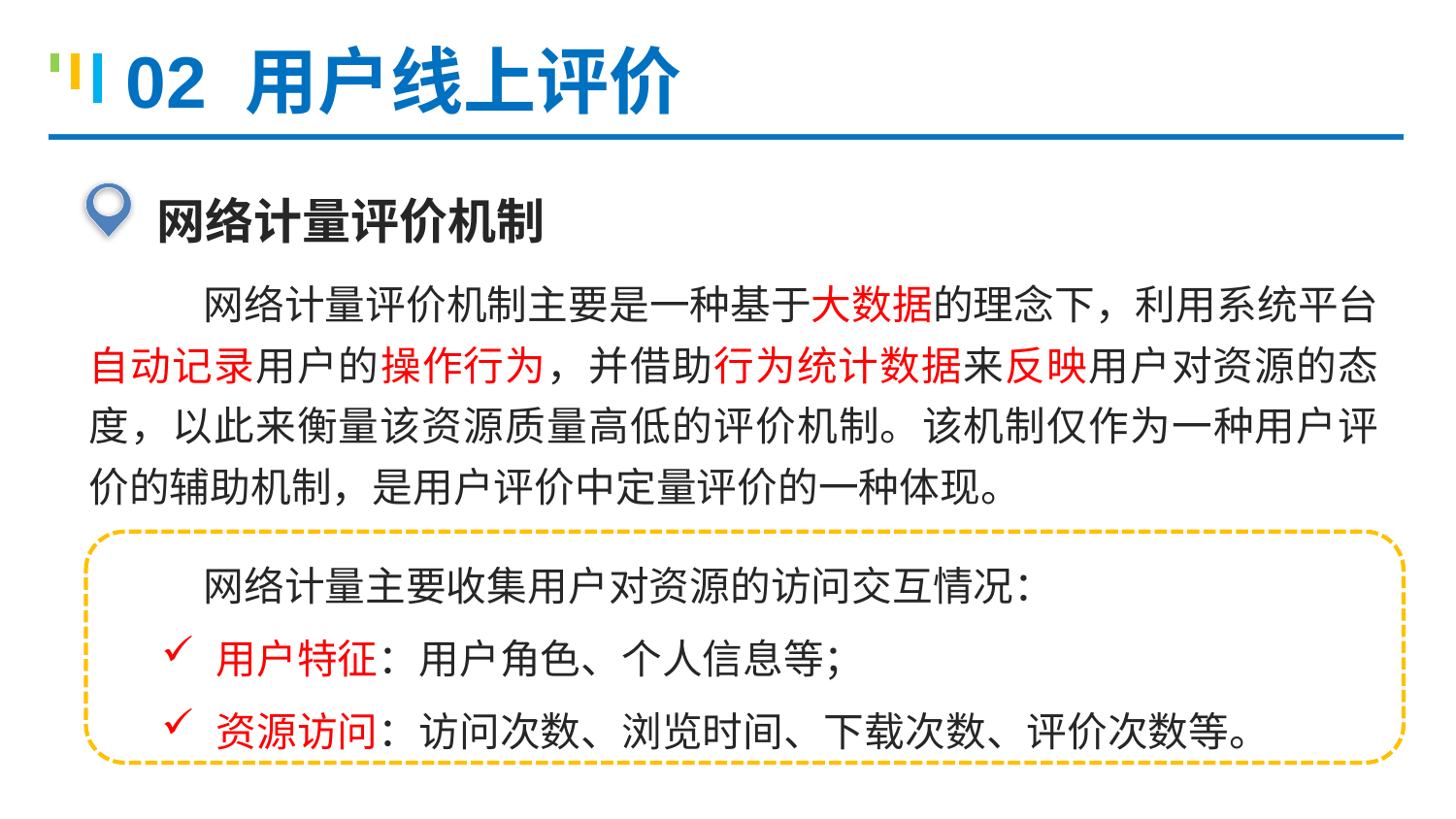

02 用户线上评价

  网络计量评价机制

网络计量评价机制主要是一种基于大数据的理念下，利用系统平台自动记录用户的操作行为，并借助行为统计数据来反映用户对资源的态度，以此来衡量该资源质量高低的评价机制。该机制仅作为一种用户评价的辅助机制，是用户评价中定量评价的一种体现。
网络计量主要收集用户对资源的访问交互情况：
用户特征：用户角色、个人信息等；
资源访问：访问次数、浏览时间、下载次数、评价次数等。